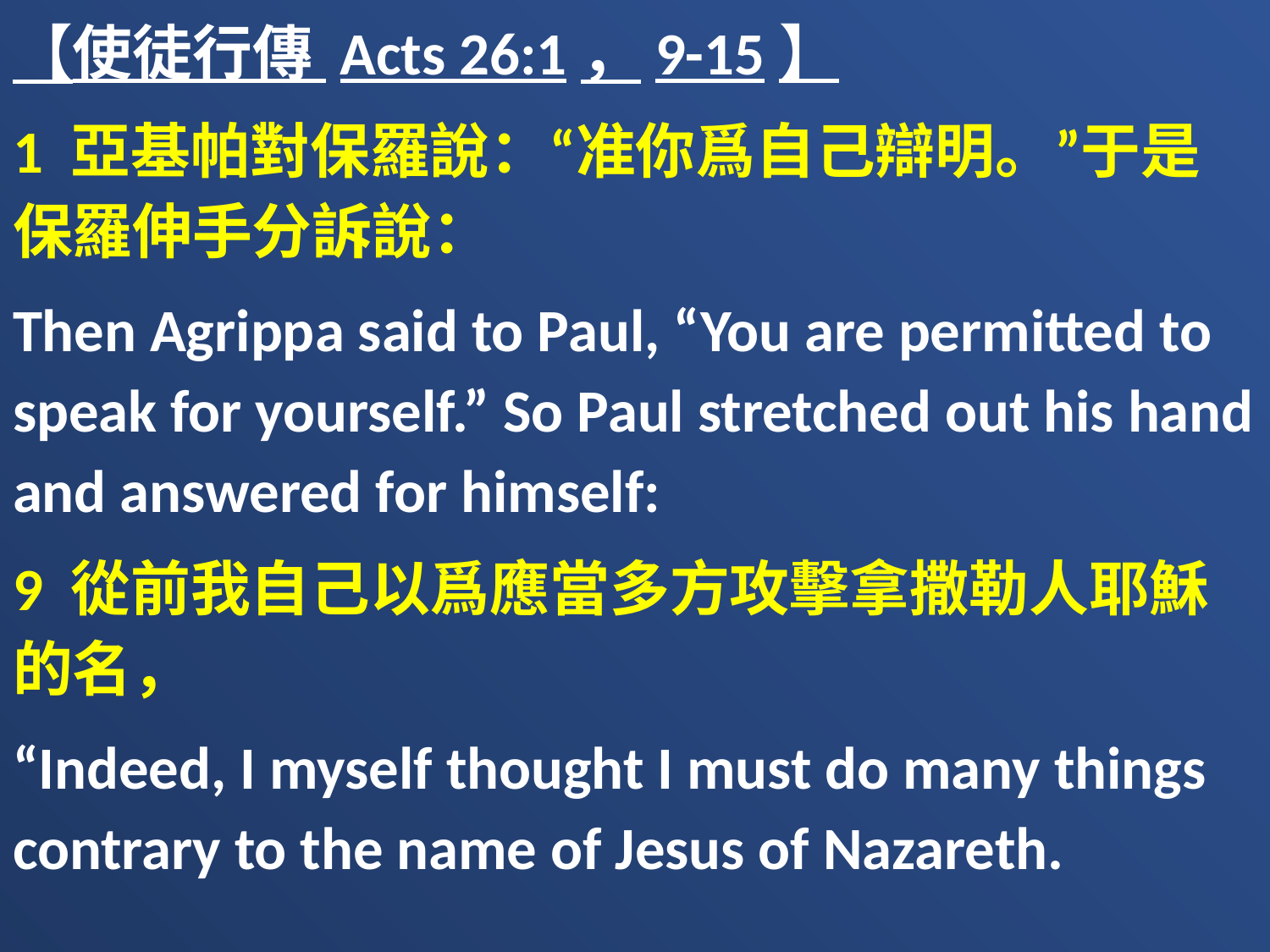

【使徒行傳 Acts 26:1，9-15】
1 亞基帕對保羅說：“准你爲自己辯明。”于是保羅伸手分訴說：
Then Agrippa said to Paul, “You are permitted to speak for yourself.” So Paul stretched out his hand and answered for himself:
9 從前我自己以爲應當多方攻擊拿撒勒人耶穌的名，
“Indeed, I myself thought I must do many things contrary to the name of Jesus of Nazareth.